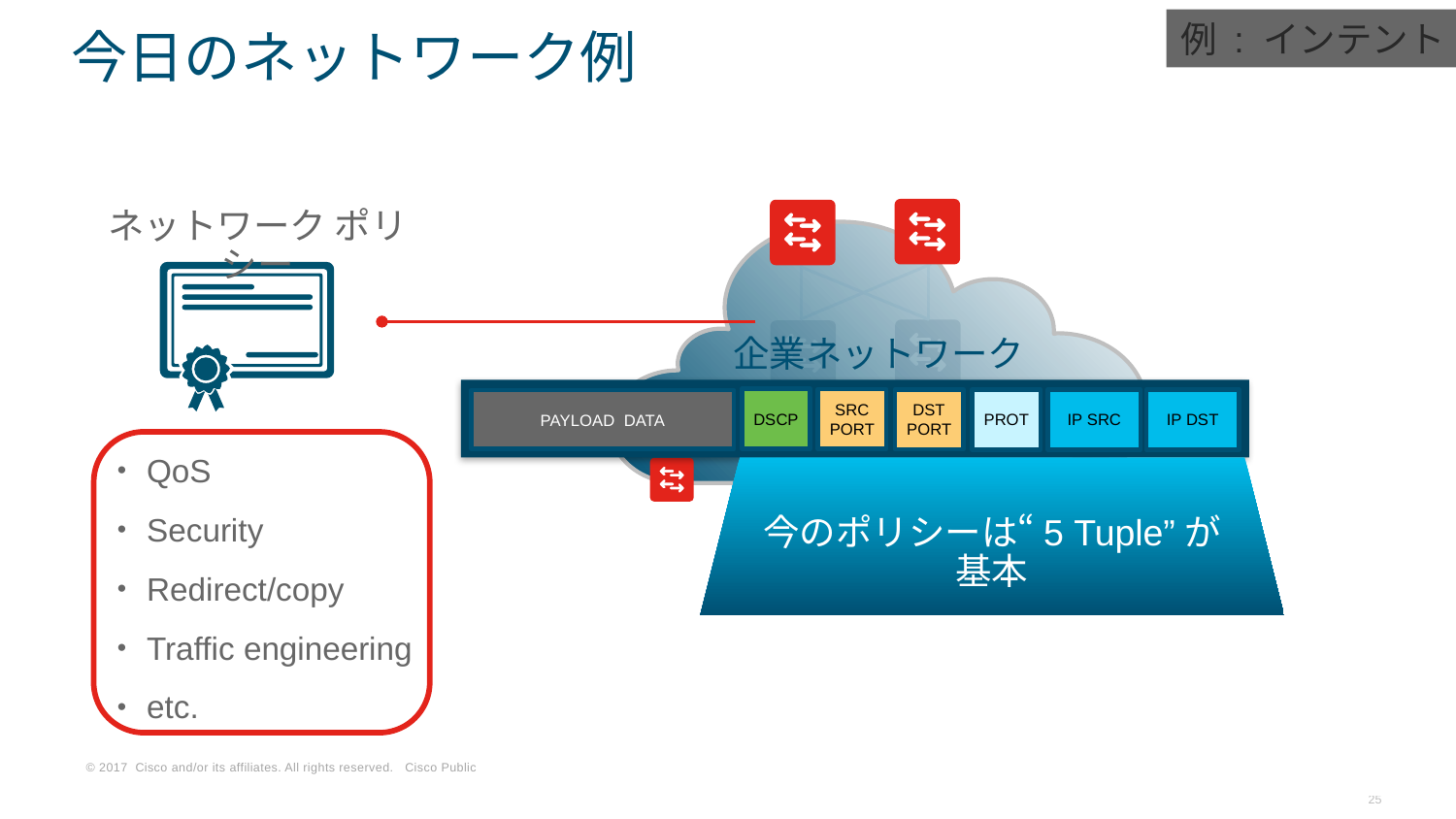

例 : インテント
# 今日のネットワーク例

企業ネットワーク

ネットワーク ポリシー

DSCP
SRC
PORT
DST
PORT
IP SRC
IP DST
PROT
PAYLOAD  DATA

QoS
Security
Redirect/copy
Traffic engineering
etc.

今のポリシーは“5 Tuple”が
基本
25